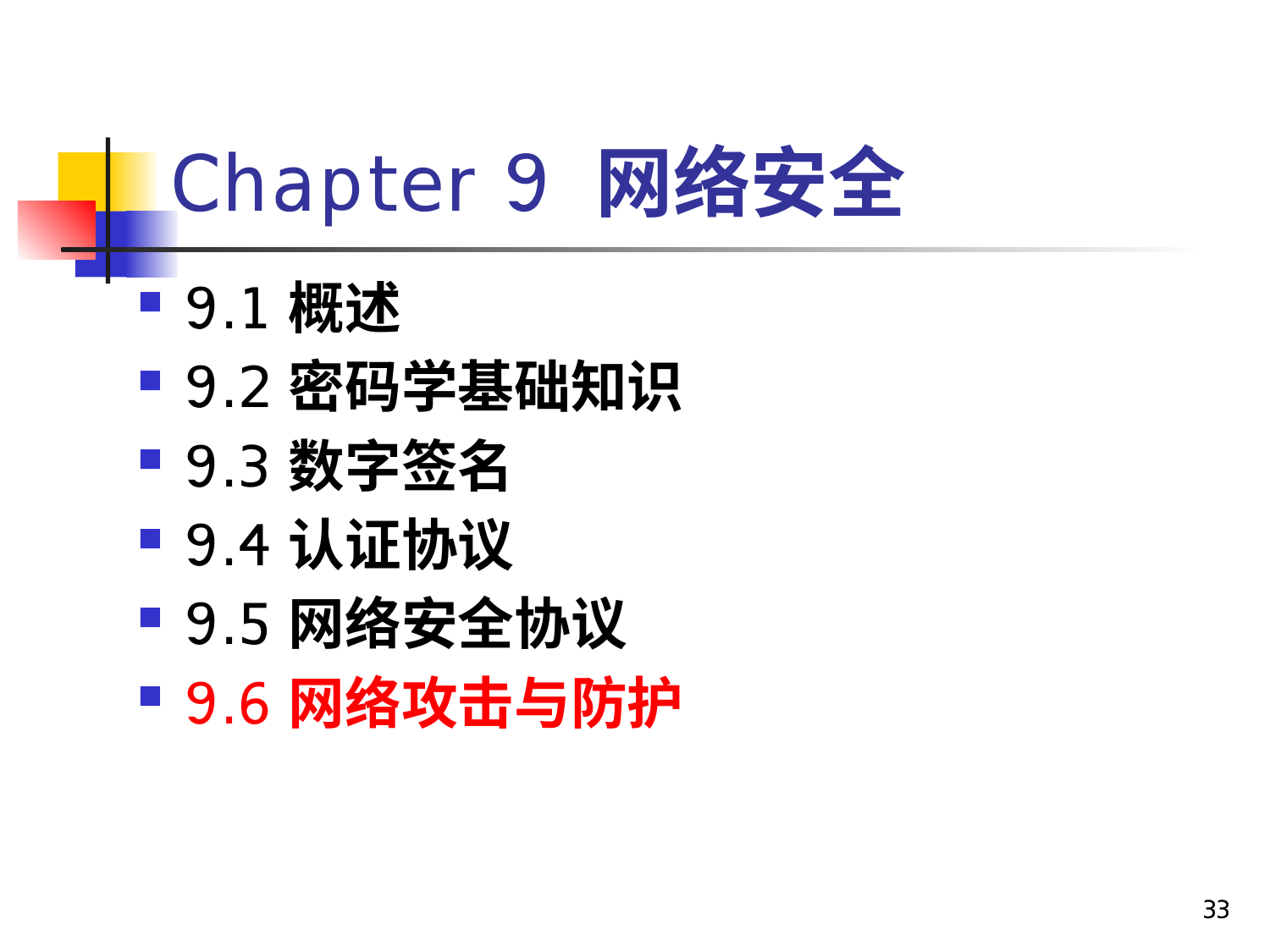

# Chapter 9 网络安全
9.1概述
9.2密码学基础知识
9.3数字签名
9.4认证协议
9.5网络安全协议
9.6网络攻击与防护
33